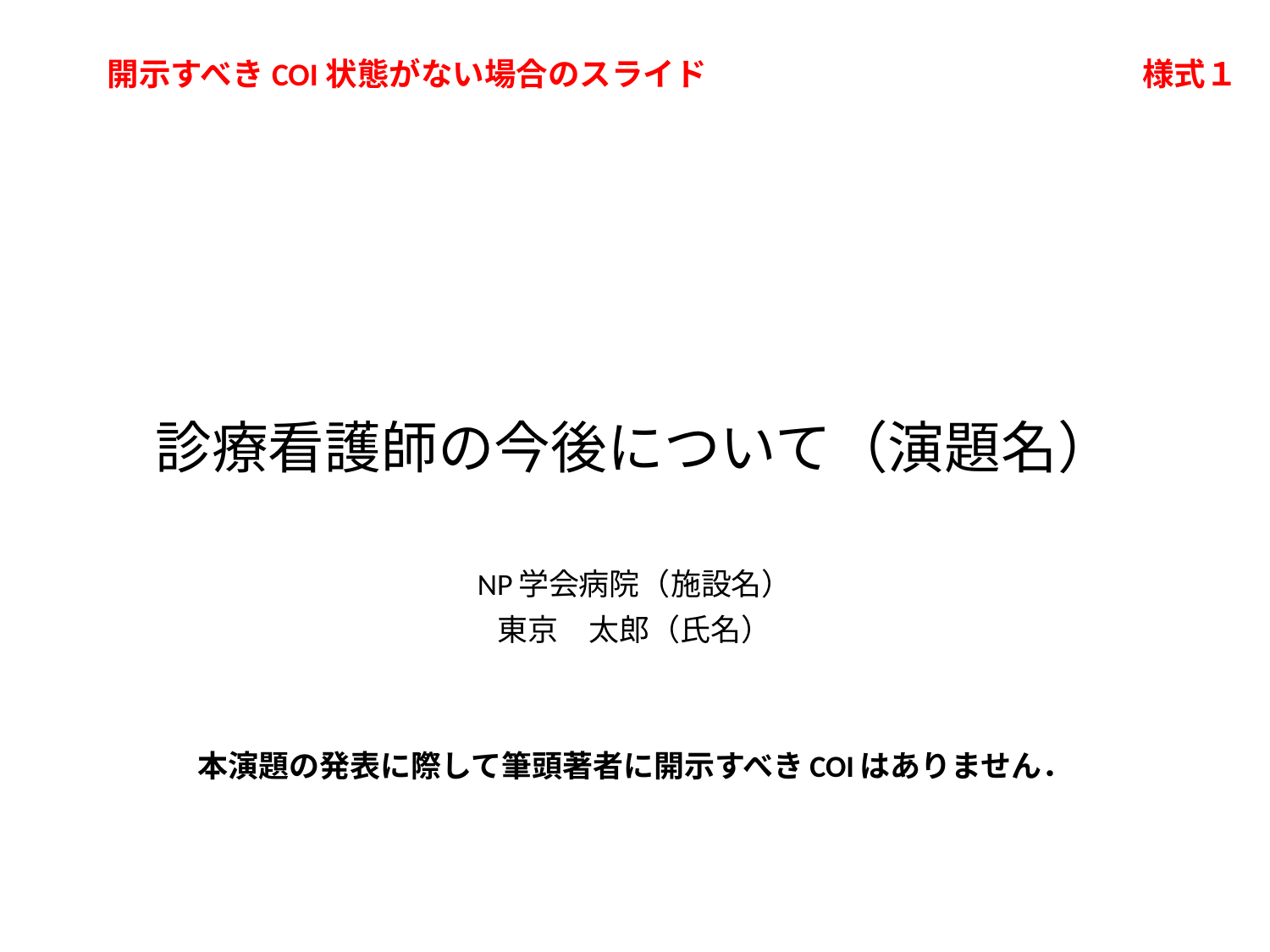

開示すべきCOI状態がない場合のスライド
様式１
# 診療看護師の今後について（演題名）
NP学会病院（施設名）
東京　太郎（氏名）

本演題の発表に際して筆頭著者に開示すべきCOIはありません．